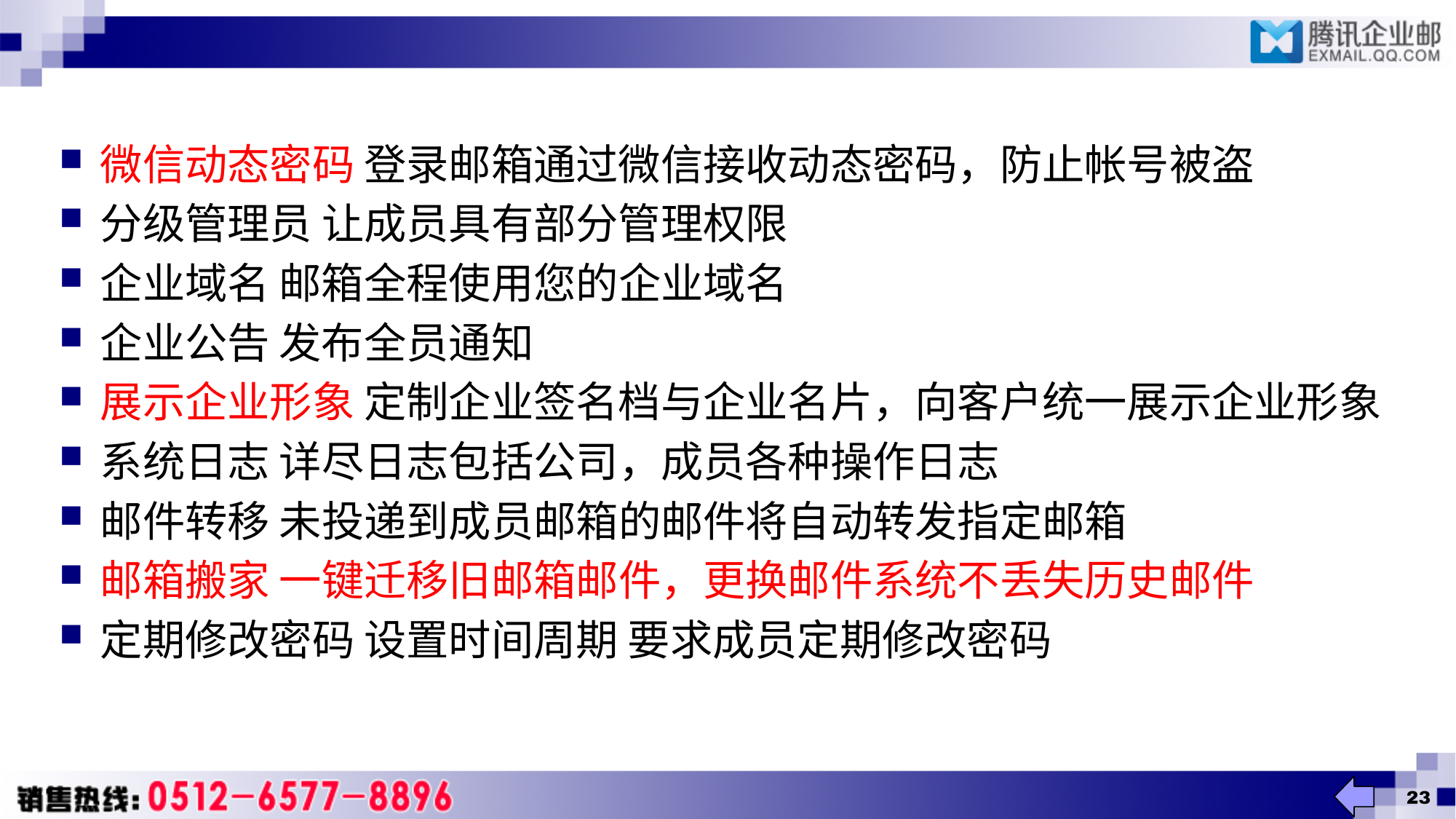

微信动态密码 登录邮箱通过微信接收动态密码，防止帐号被盗
分级管理员 让成员具有部分管理权限
企业域名 邮箱全程使用您的企业域名
企业公告 发布全员通知
展示企业形象 定制企业签名档与企业名片，向客户统一展示企业形象
系统日志 详尽日志包括公司，成员各种操作日志
邮件转移 未投递到成员邮箱的邮件将自动转发指定邮箱
邮箱搬家 一键迁移旧邮箱邮件，更换邮件系统不丢失历史邮件
定期修改密码 设置时间周期 要求成员定期修改密码

23